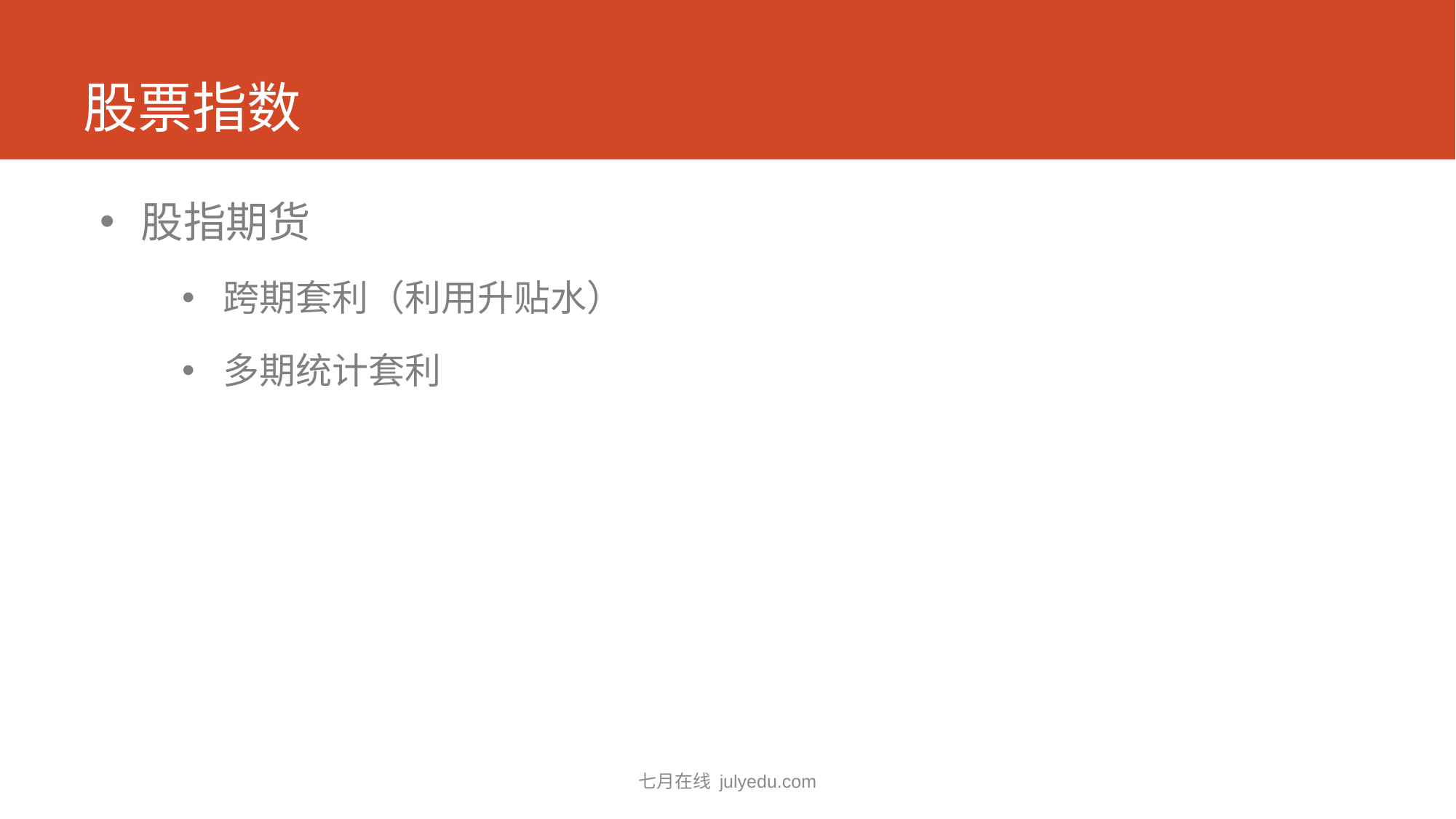

# 股票指数
股指期货
跨期套利（利用升贴水）
多期统计套利

七月在线 julyedu.com